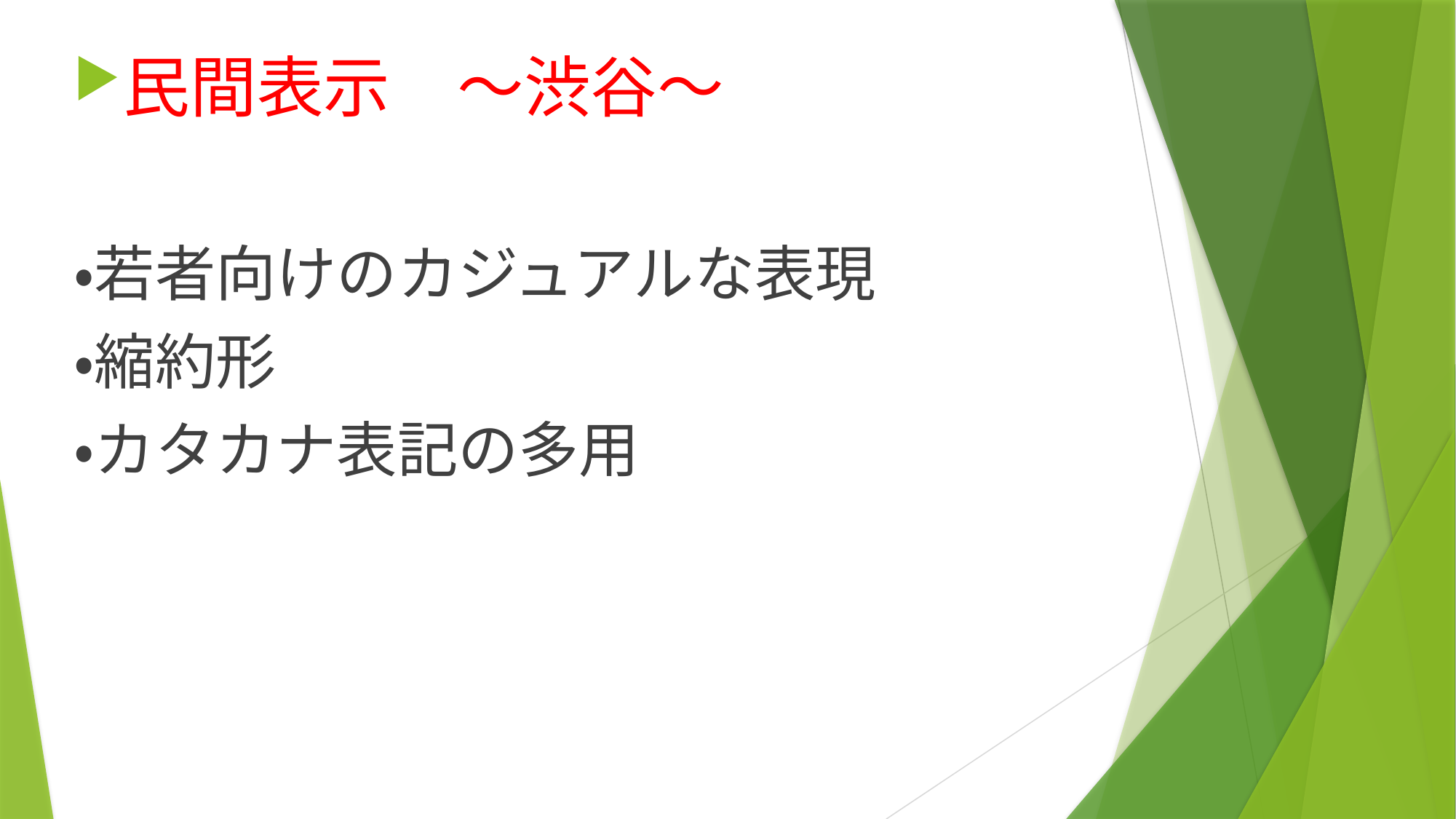

民間表示　〜渋谷〜

・若者向けのカジュアルな表現
・縮約形
・カタカナ表記の多用